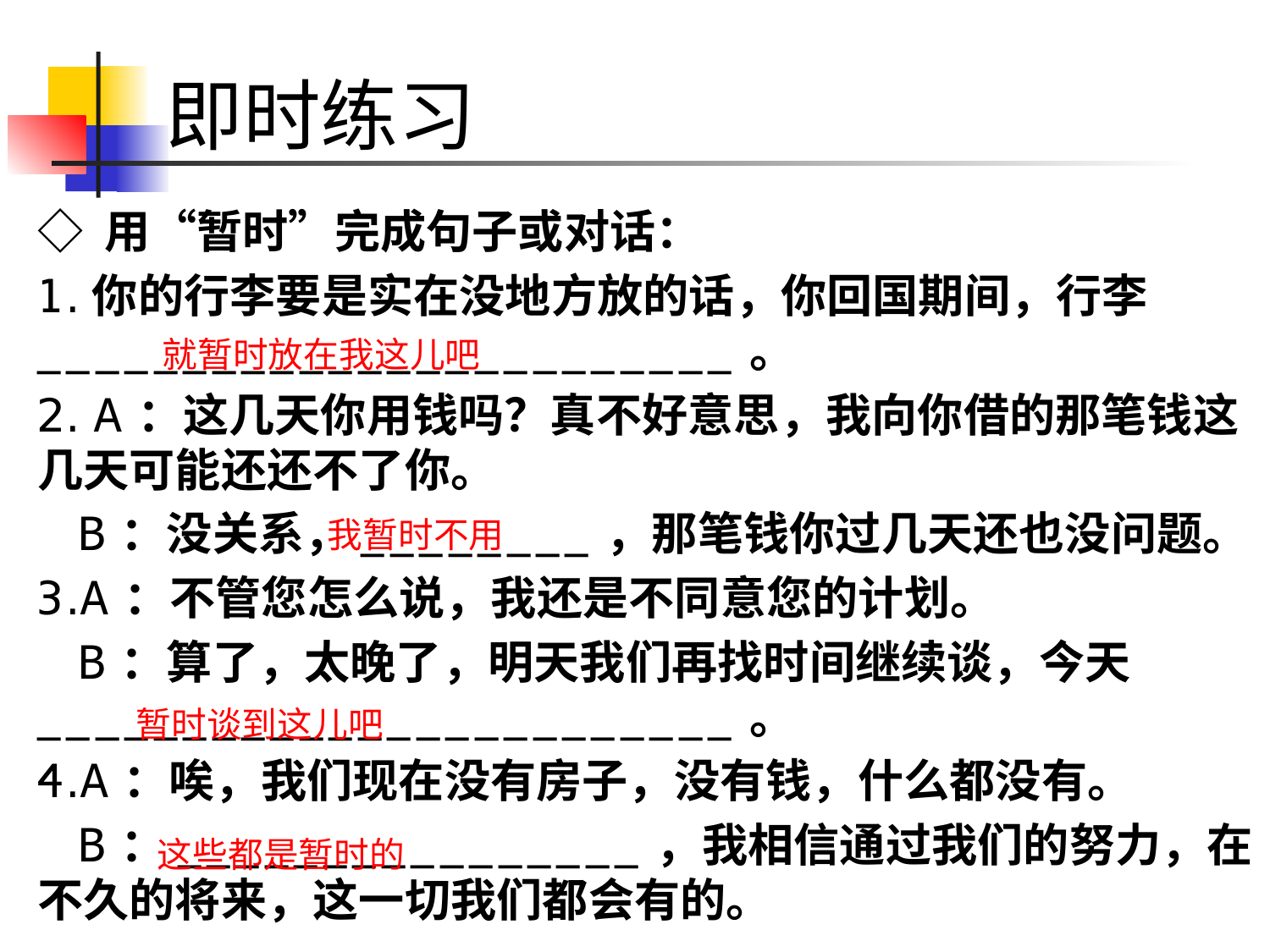

# 即时练习
◇ 用“暂时”完成句子或对话：
1.你的行李要是实在没地方放的话，你回国期间，行李________________________。
2. A：这几天你用钱吗？真不好意思，我向你借的那笔钱这几天可能还还不了你。
   B：没关系，________，那笔钱你过几天还也没问题。
3.A：不管您怎么说，我还是不同意您的计划。
   B：算了，太晚了，明天我们再找时间继续谈，今天________________________。
4.A：唉，我们现在没有房子，没有钱，什么都没有。
   B：________________，我相信通过我们的努力，在不久的将来，这一切我们都会有的。

就暂时放在我这儿吧
我暂时不用
暂时谈到这儿吧
这些都是暂时的